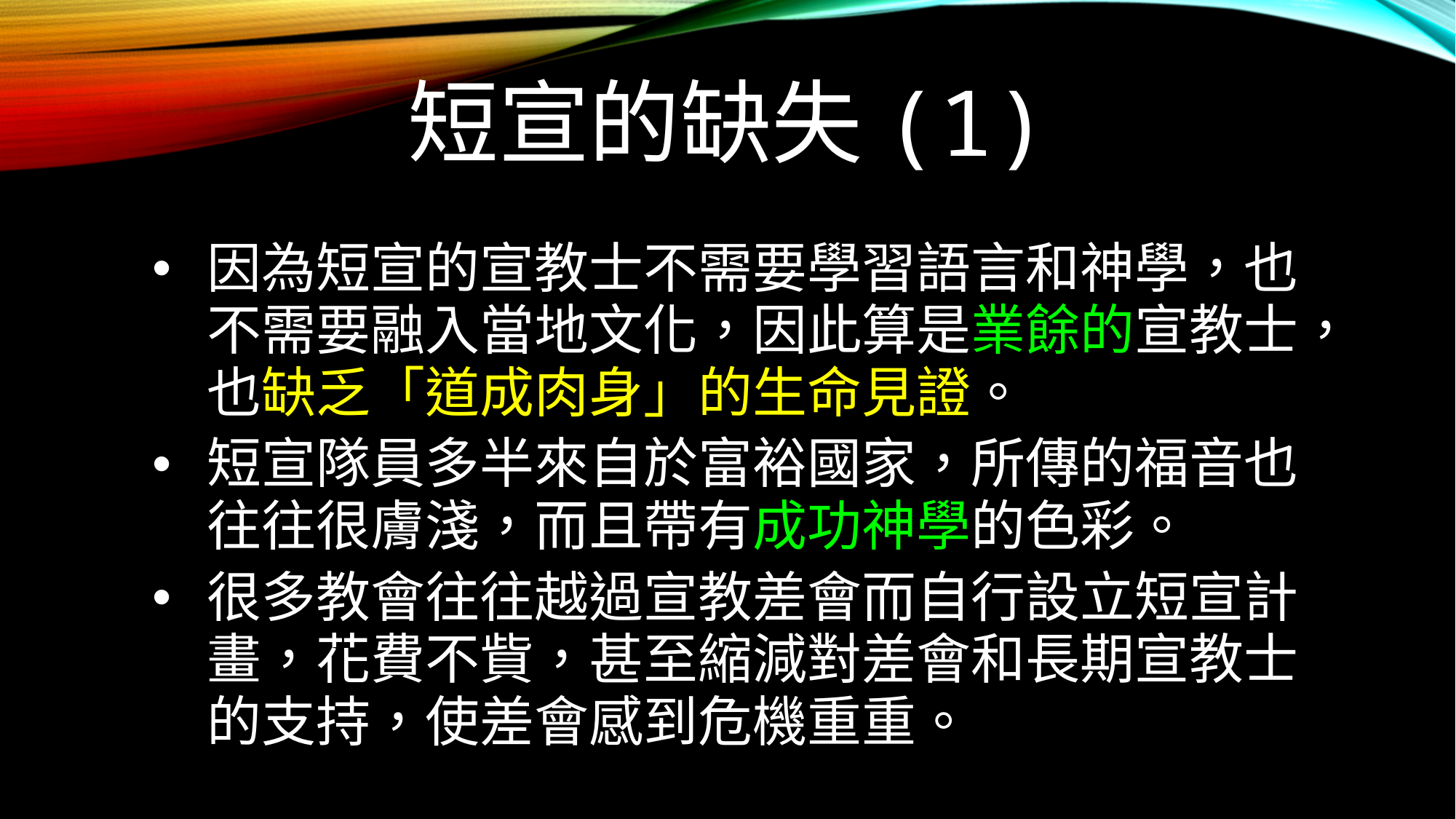

# 短宣的缺失(1)
因為短宣的宣教士不需要學習語言和神學，也不需要融入當地文化，因此算是業餘的宣教士，也缺乏「道成肉身」的生命見證。
短宣隊員多半來自於富裕國家，所傳的福音也往往很膚淺，而且帶有成功神學的色彩。
很多教會往往越過宣教差會而自行設立短宣計畫，花費不貲，甚至縮減對差會和長期宣教士的支持，使差會感到危機重重。